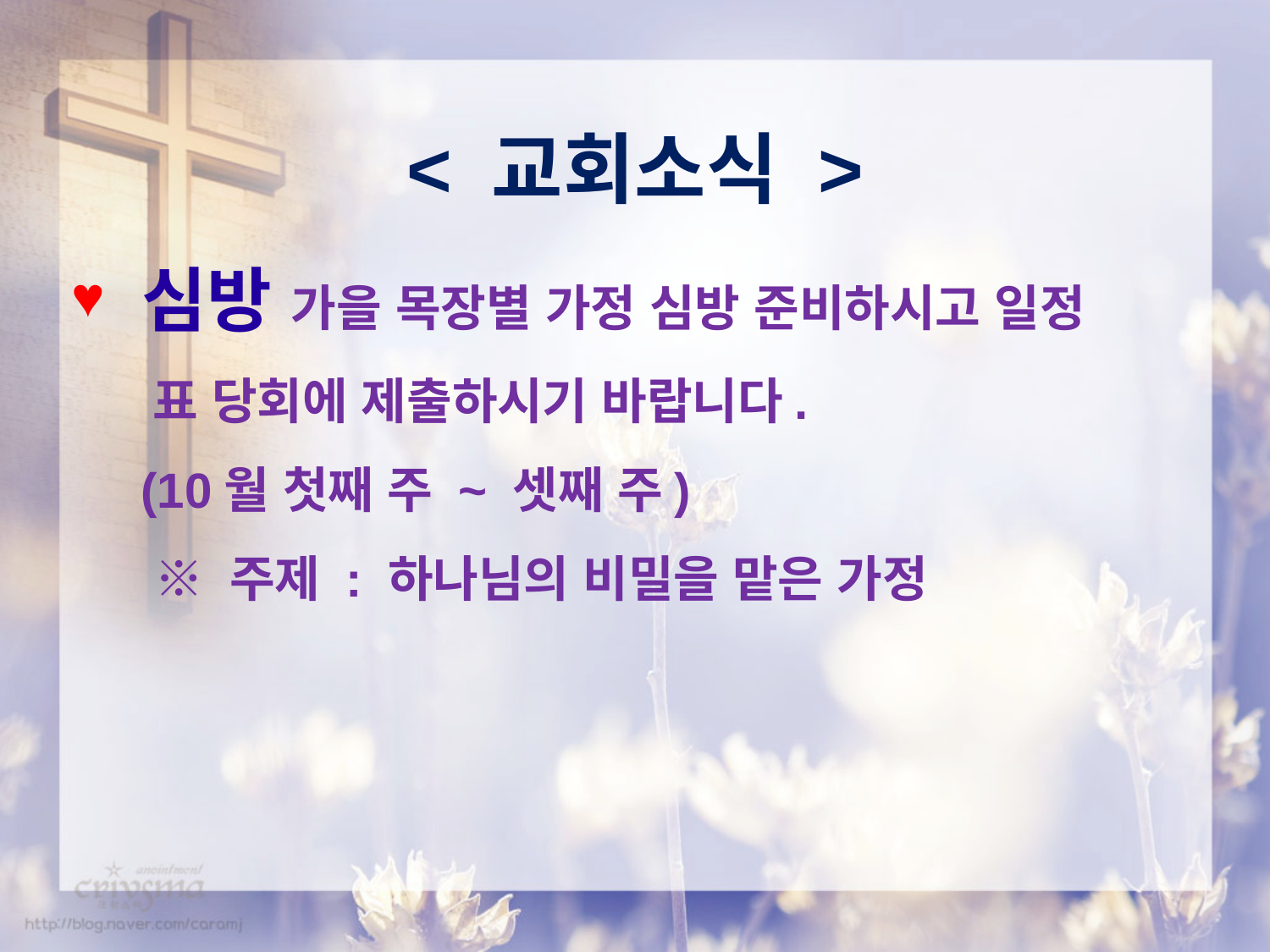

< 교회소식 >
 심방 가을 목장별 가정 심방 준비하시고 일정
     표 당회에 제출하시기 바랍니다.
     (10월 첫째 주 ~ 셋째 주)
      ※ 주제 : 하나님의 비밀을 맡은 가정